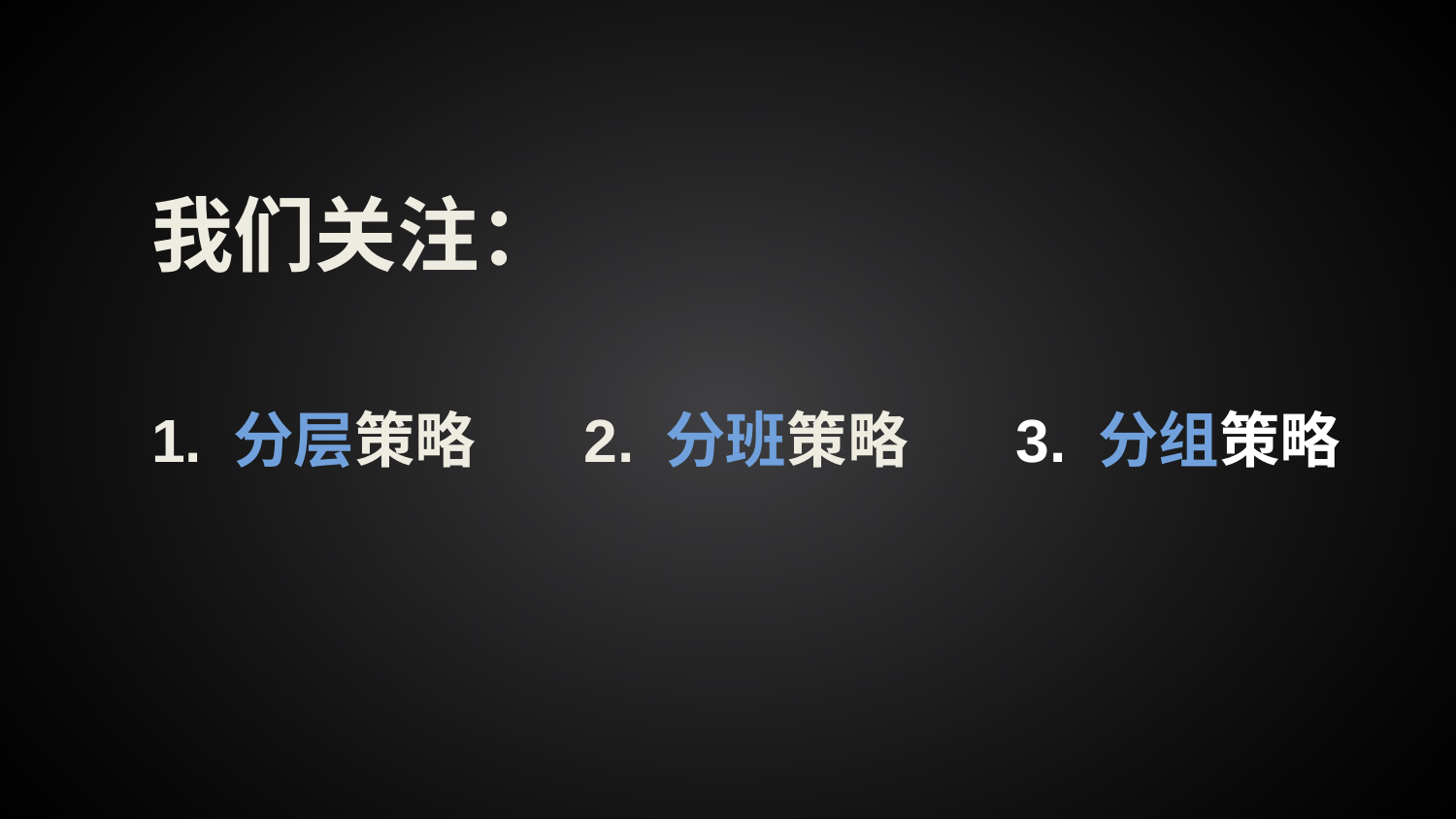

我们关注：
1. 分层策略
2. 分班策略
3. 分组策略